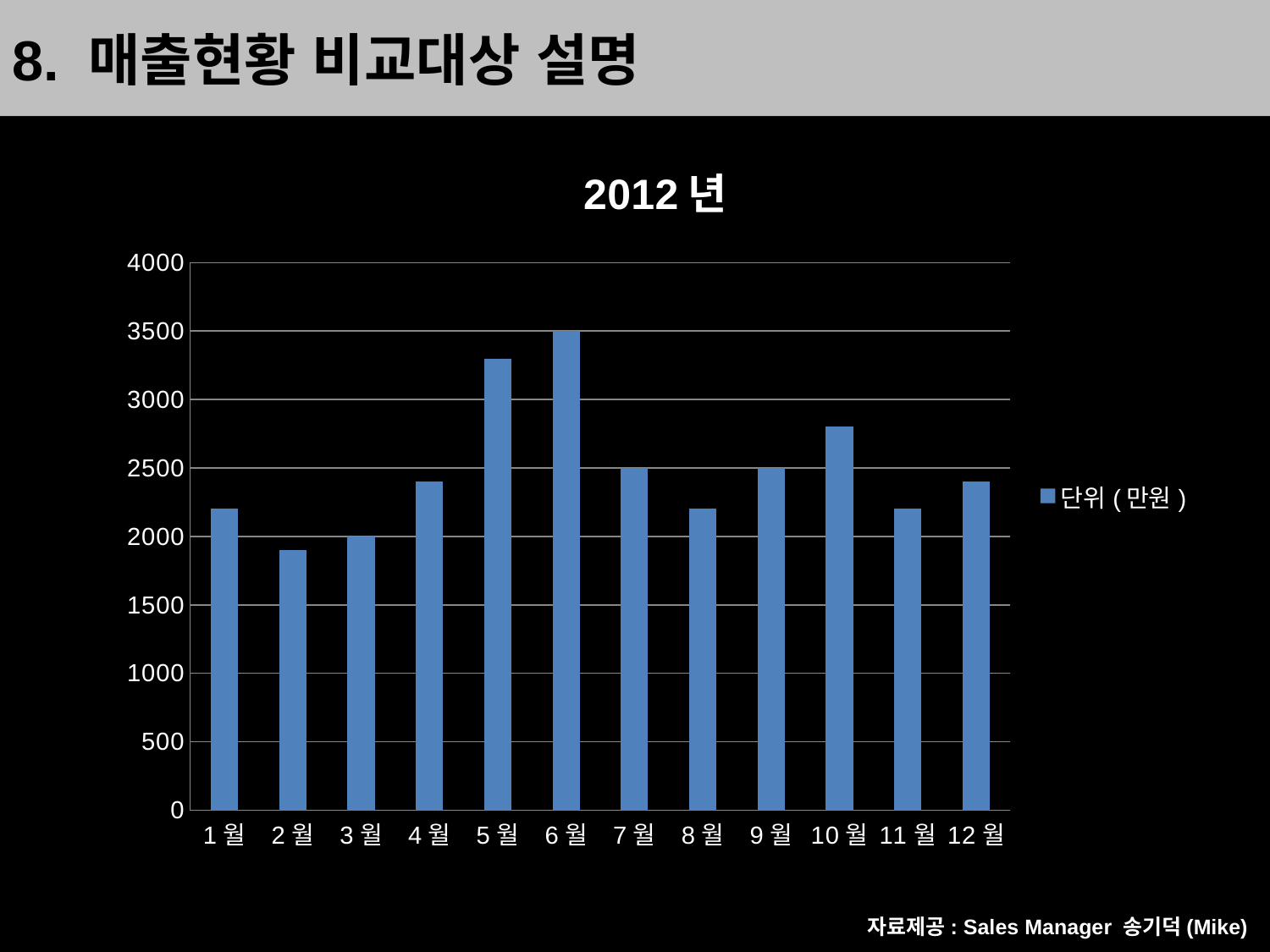

8. 매출현황 비교대상 설명

### Chart: 2012년

| Category | 단위(만원) |
|---|---|
| 1월 | 2200.0 |
| 2월 | 1900.0 |
| 3월 | 2000.0 |
| 4월 | 2400.0 |
| 5월 | 3300.0 |
| 6월 | 3500.0 |
| 7월 | 2500.0 |
| 8월 | 2200.0 |
| 9월 | 2500.0 |
| 10월 | 2800.0 |
| 11월 | 2200.0 |
| 12월 | 2400.0 |
자료제공: Sales Manager 송기덕(Mike)